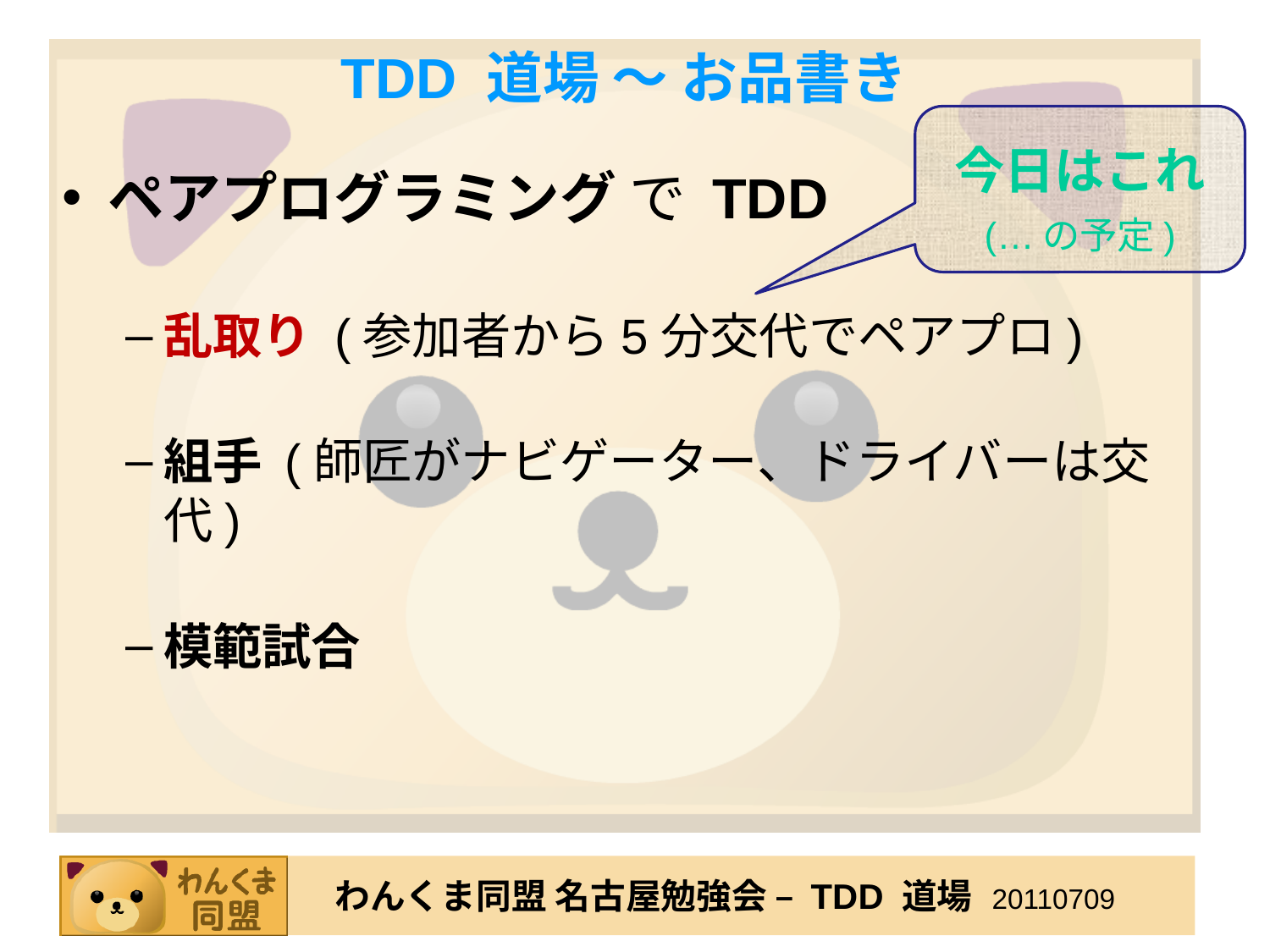

# TDD 道場 ～ お品書き
今日はこれ
(…の予定)
ペアプログラミング で TDD
乱取り (参加者から5分交代でペアプロ)
組手 (師匠がナビゲーター、ドライバーは交代)
模範試合